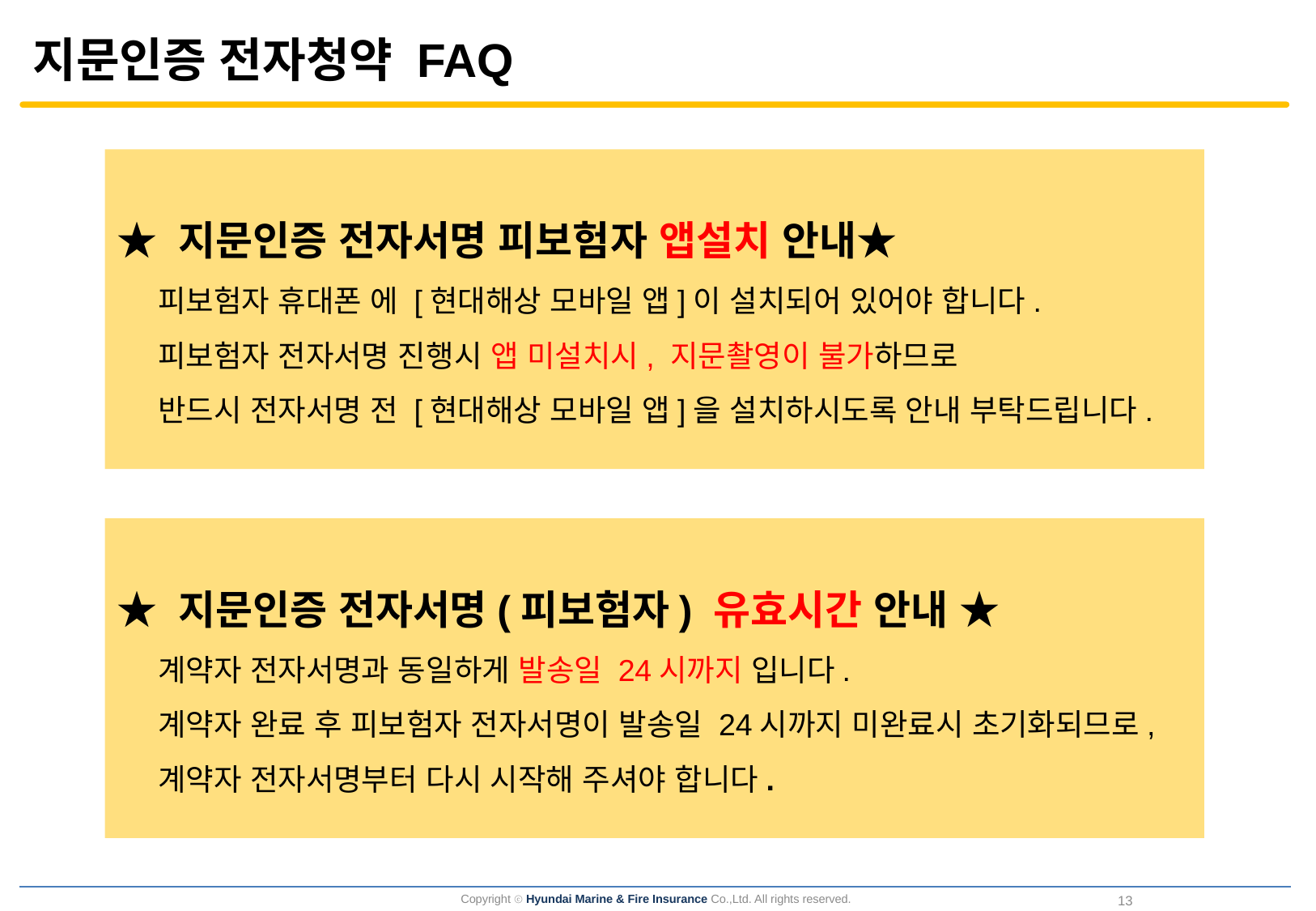

지문인증 전자청약 FAQ

★ 지문인증 전자서명 피보험자 앱설치 안내★
    피보험자 휴대폰 에 [현대해상 모바일 앱]이 설치되어 있어야 합니다.
    피보험자 전자서명 진행시 앱 미설치시, 지문촬영이 불가하므로
    반드시 전자서명 전 [현대해상 모바일 앱]을 설치하시도록 안내 부탁드립니다.
★ 지문인증 전자서명(피보험자) 유효시간 안내 ★
    계약자 전자서명과 동일하게 발송일 24시까지 입니다.
    계약자 완료 후 피보험자 전자서명이 발송일 24시까지 미완료시 초기화되므로,
    계약자 전자서명부터 다시 시작해 주셔야 합니다.